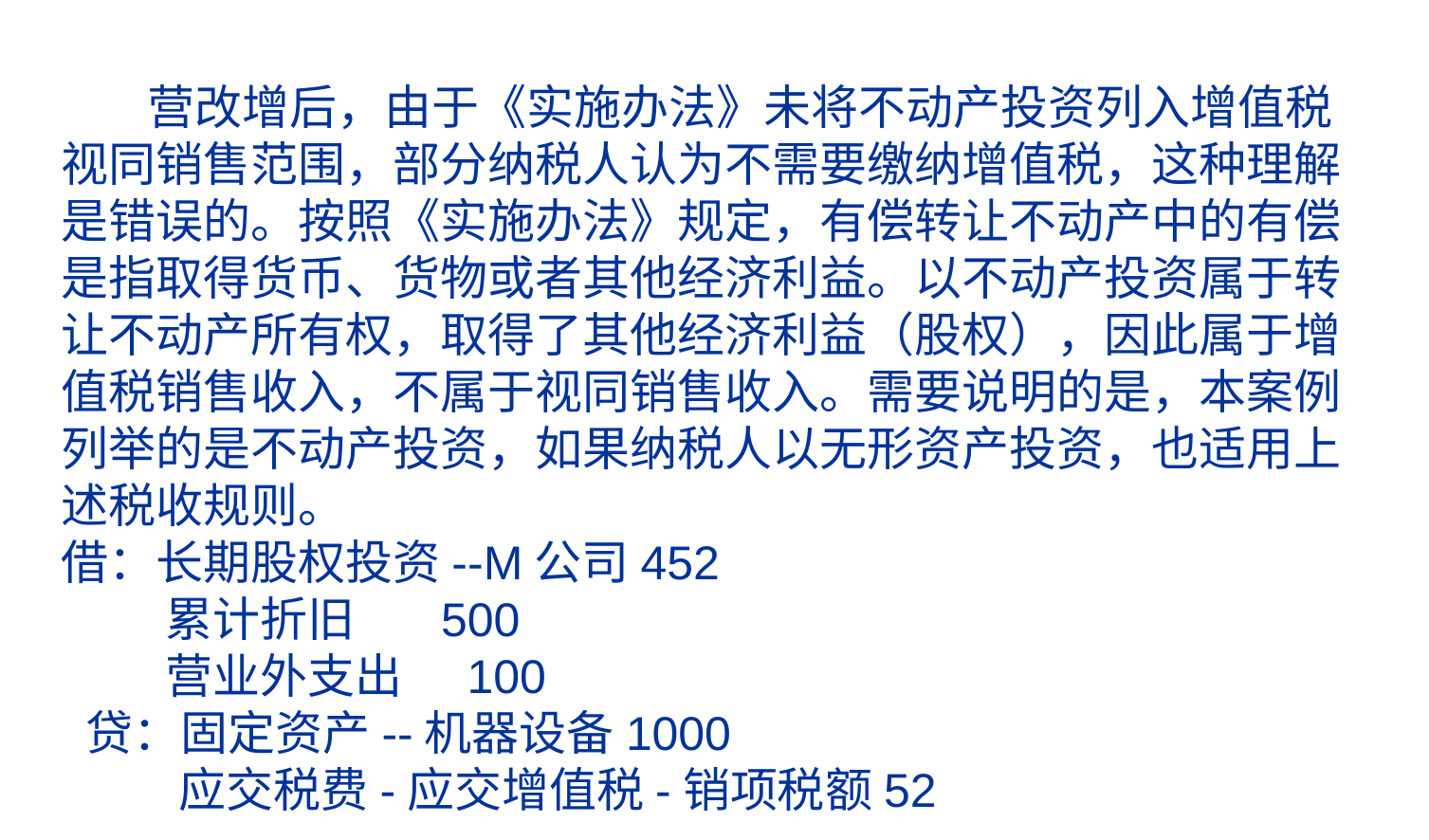

# 营改增后，由于《实施办法》未将不动产投资列入增值税视同销售范围，部分纳税人认为不需要缴纳增值税，这种理解是错误的。按照《实施办法》规定，有偿转让不动产中的有偿是指取得货币、货物或者其他经济利益。以不动产投资属于转让不动产所有权，取得了其他经济利益（股权），因此属于增值税销售收入，不属于视同销售收入。需要说明的是，本案例列举的是不动产投资，如果纳税人以无形资产投资，也适用上述税收规则。 借：长期股权投资--M公司452 累计折旧       500 营业外支出     100 贷：固定资产--机器设备1000 应交税费-应交增值税-销项税额52